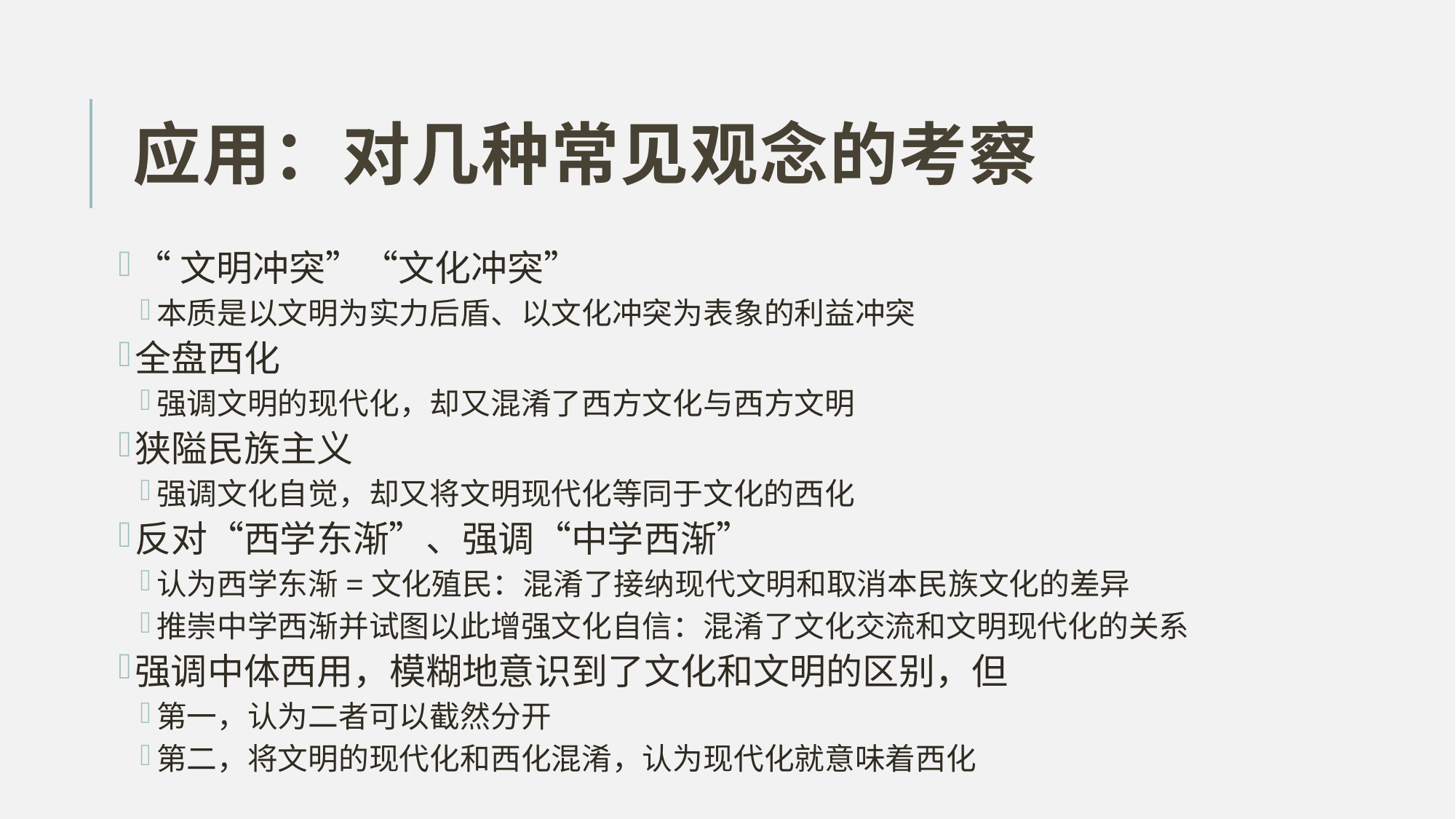

# 应用：对几种常见观念的考察
“文明冲突”“文化冲突”
本质是以文明为实力后盾、以文化冲突为表象的利益冲突
全盘西化
强调文明的现代化，却又混淆了西方文化与西方文明
狭隘民族主义
强调文化自觉，却又将文明现代化等同于文化的西化
反对“西学东渐”、强调“中学西渐”
认为西学东渐=文化殖民：混淆了接纳现代文明和取消本民族文化的差异
推崇中学西渐并试图以此增强文化自信：混淆了文化交流和文明现代化的关系
强调中体西用，模糊地意识到了文化和文明的区别，但
第一，认为二者可以截然分开
第二，将文明的现代化和西化混淆，认为现代化就意味着西化